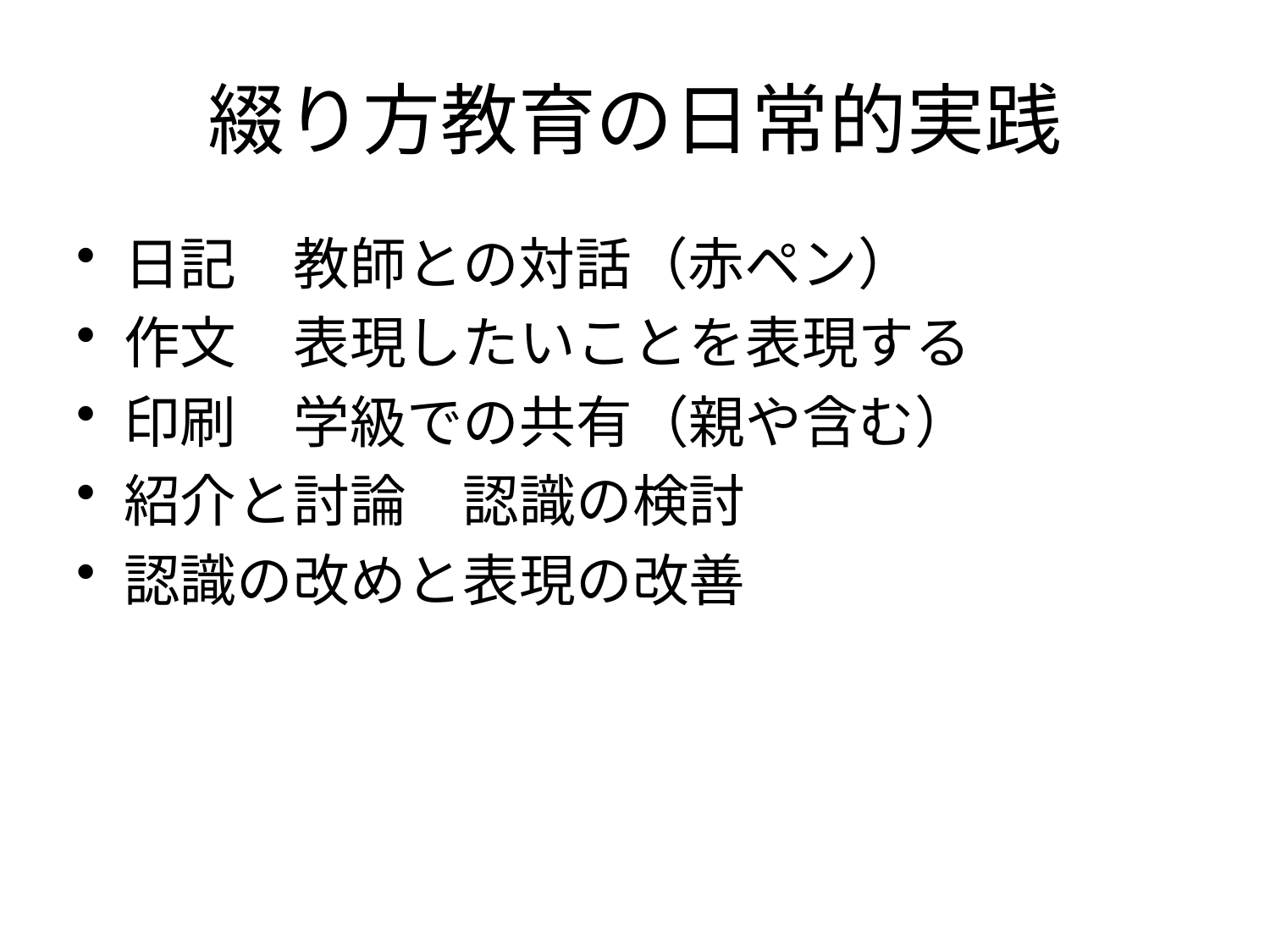

# 綴り方教育の日常的実践
日記　教師との対話（赤ペン）
作文　表現したいことを表現する
印刷　学級での共有（親や含む）
紹介と討論　認識の検討
認識の改めと表現の改善